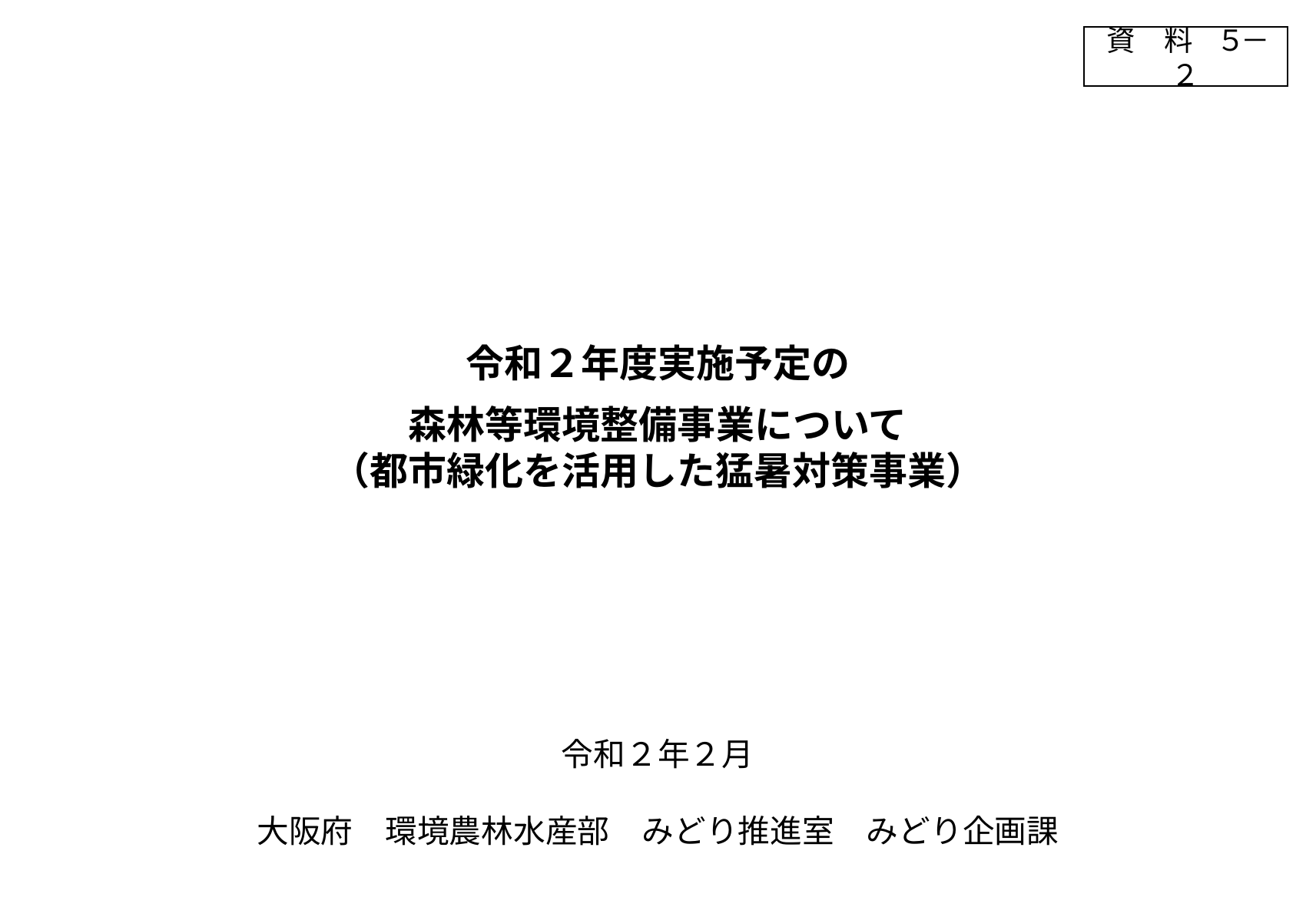

資　料　５－２
令和２年度実施予定の

森林等環境整備事業について
（都市緑化を活用した猛暑対策事業）

令和２年２月

大阪府　環境農林水産部　みどり推進室　みどり企画課